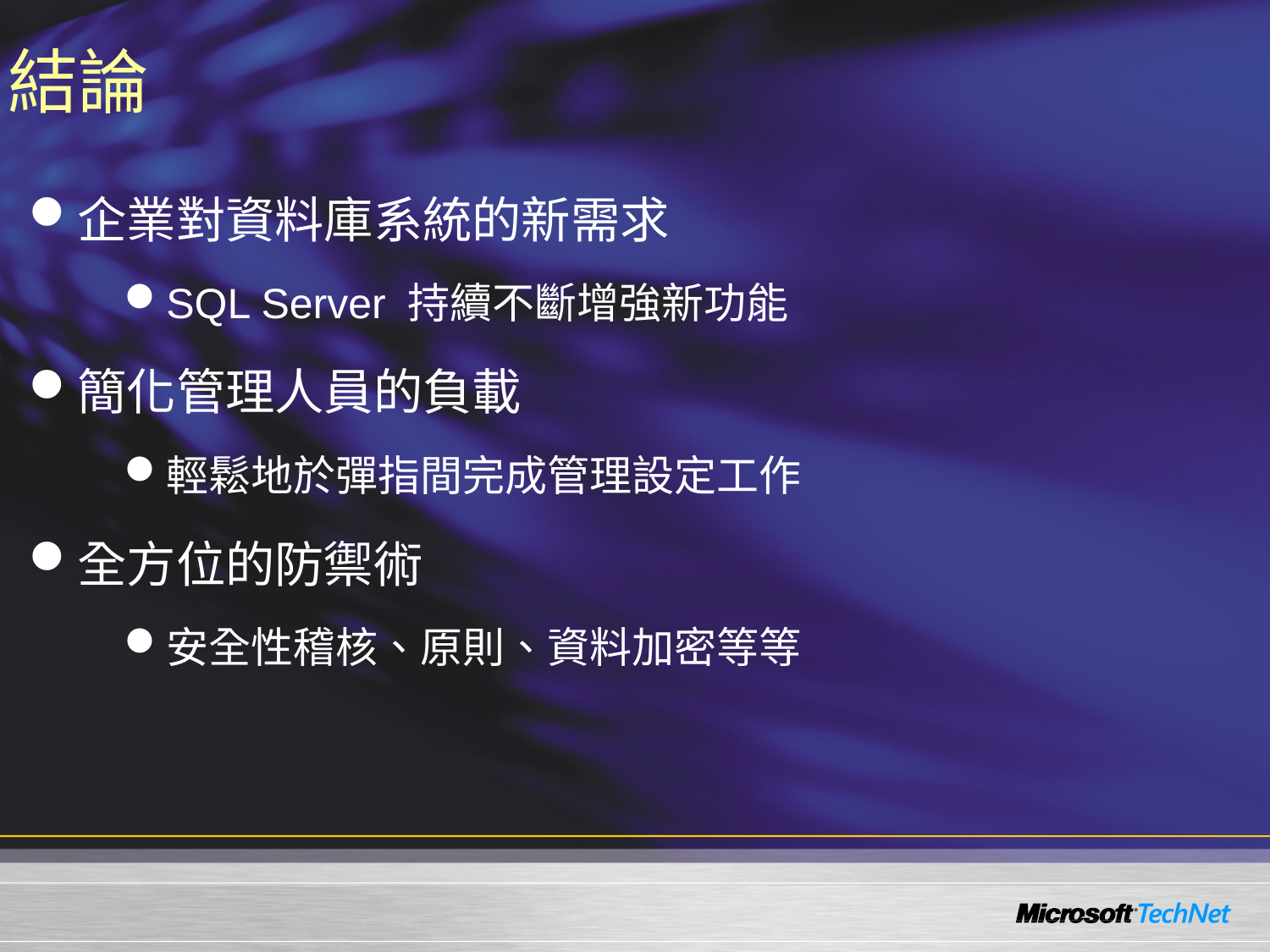

# 結論
企業對資料庫系統的新需求
SQL Server 持續不斷增強新功能
簡化管理人員的負載
輕鬆地於彈指間完成管理設定工作
全方位的防禦術
安全性稽核、原則、資料加密等等